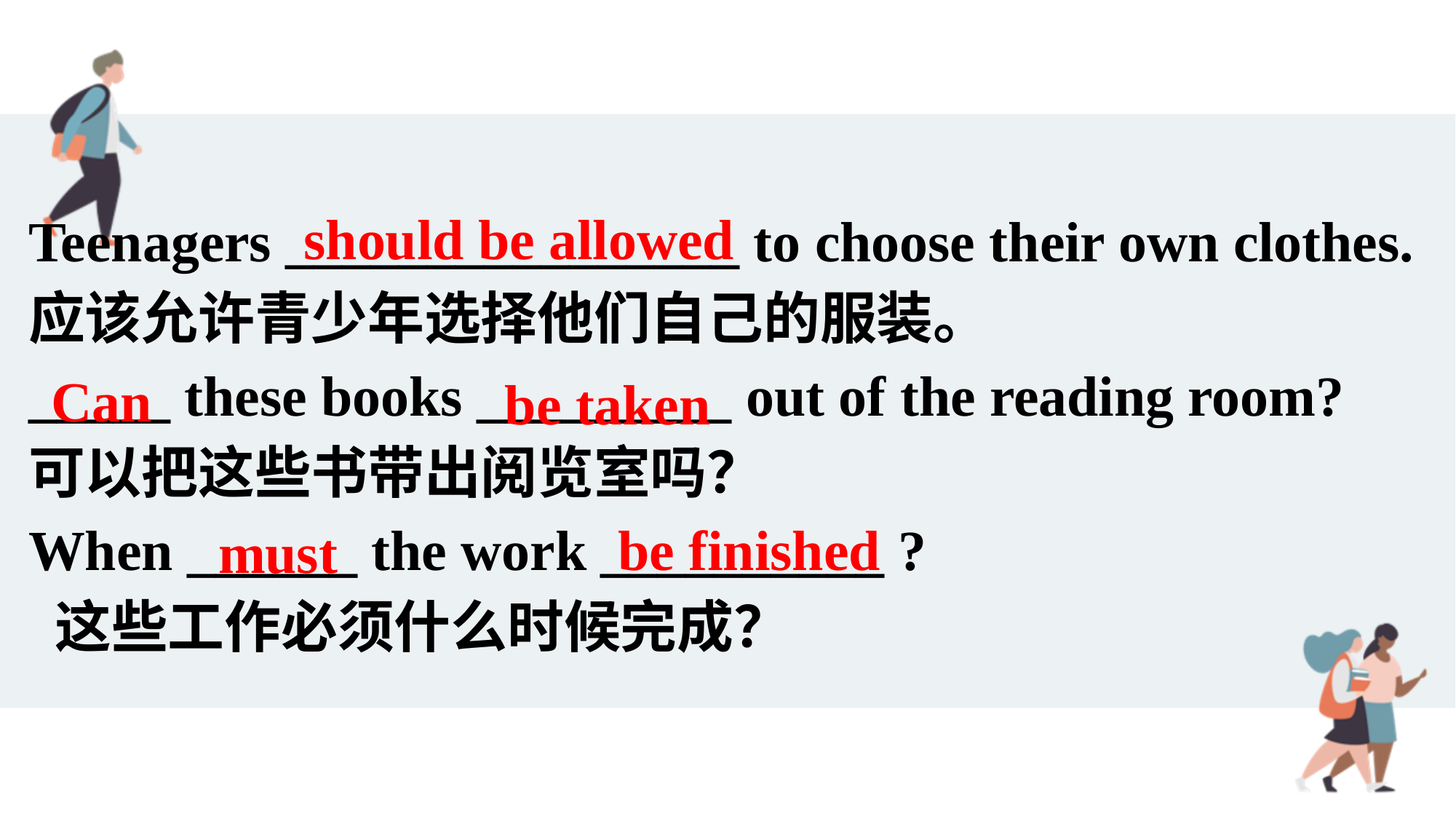

Teenagers ________________ to choose their own clothes.
应该允许青少年选择他们自己的服装。
_____ these books _________ out of the reading room?
可以把这些书带出阅览室吗？
When ______ the work __________ ?
 这些工作必须什么时候完成？
should be allowed
Can
be taken
be finished
must